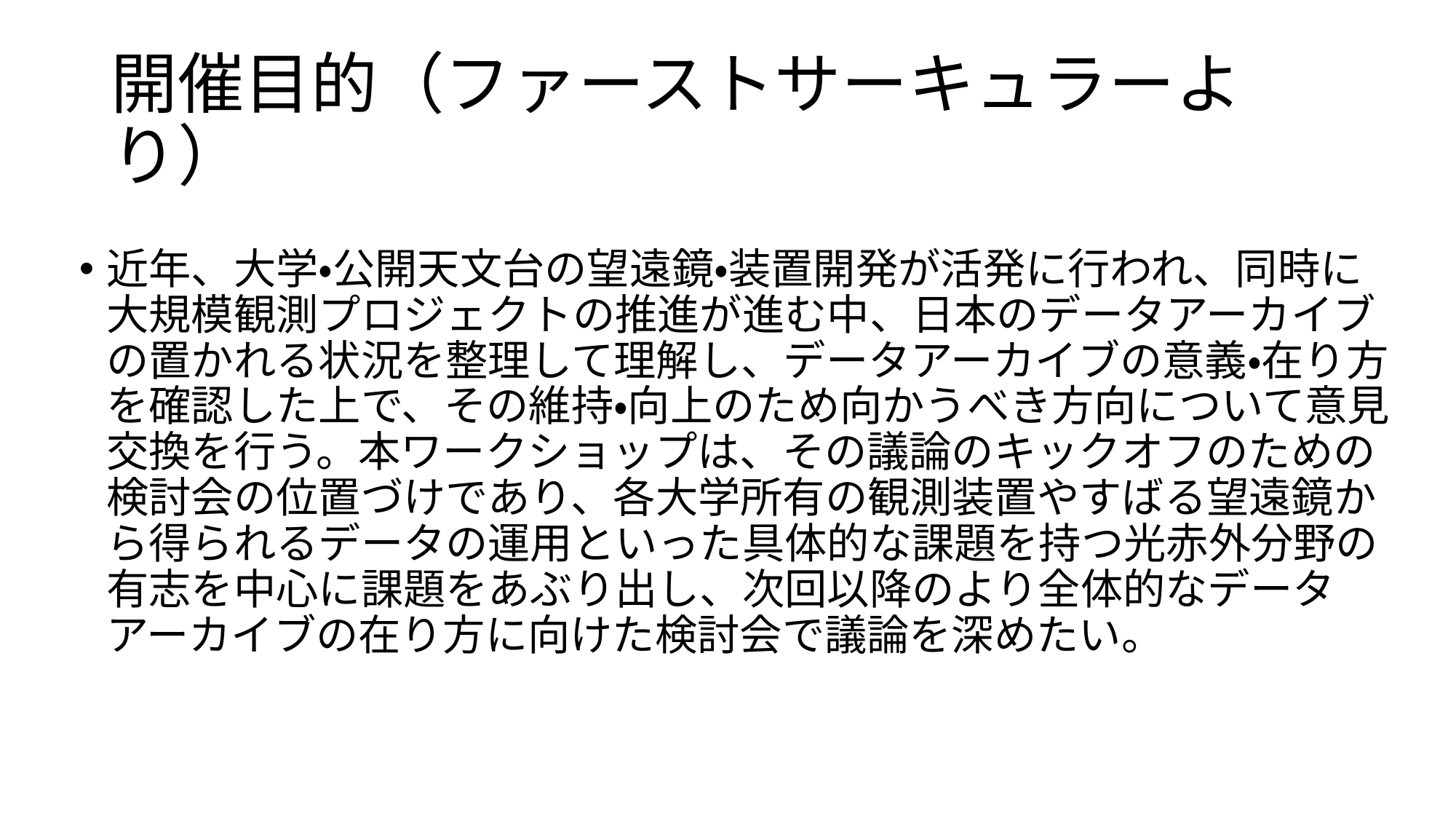

# 開催目的（ファーストサーキュラーより）
近年、大学・公開天文台の望遠鏡・装置開発が活発に行われ、同時に大規模観測プロジェクトの推進が進む中、日本のデータアーカイブの置かれる状況を整理して理解し、データアーカイブの意義・在り方を確認した上で、その維持・向上のため向かうべき方向について意見交換を行う。本ワークショップは、その議論のキックオフのための検討会の位置づけであり、各大学所有の観測装置やすばる望遠鏡から得られるデータの運用といった具体的な課題を持つ光赤外分野の有志を中心に課題をあぶり出し、次回以降のより全体的なデータアーカイブの在り方に向けた検討会で議論を深めたい。